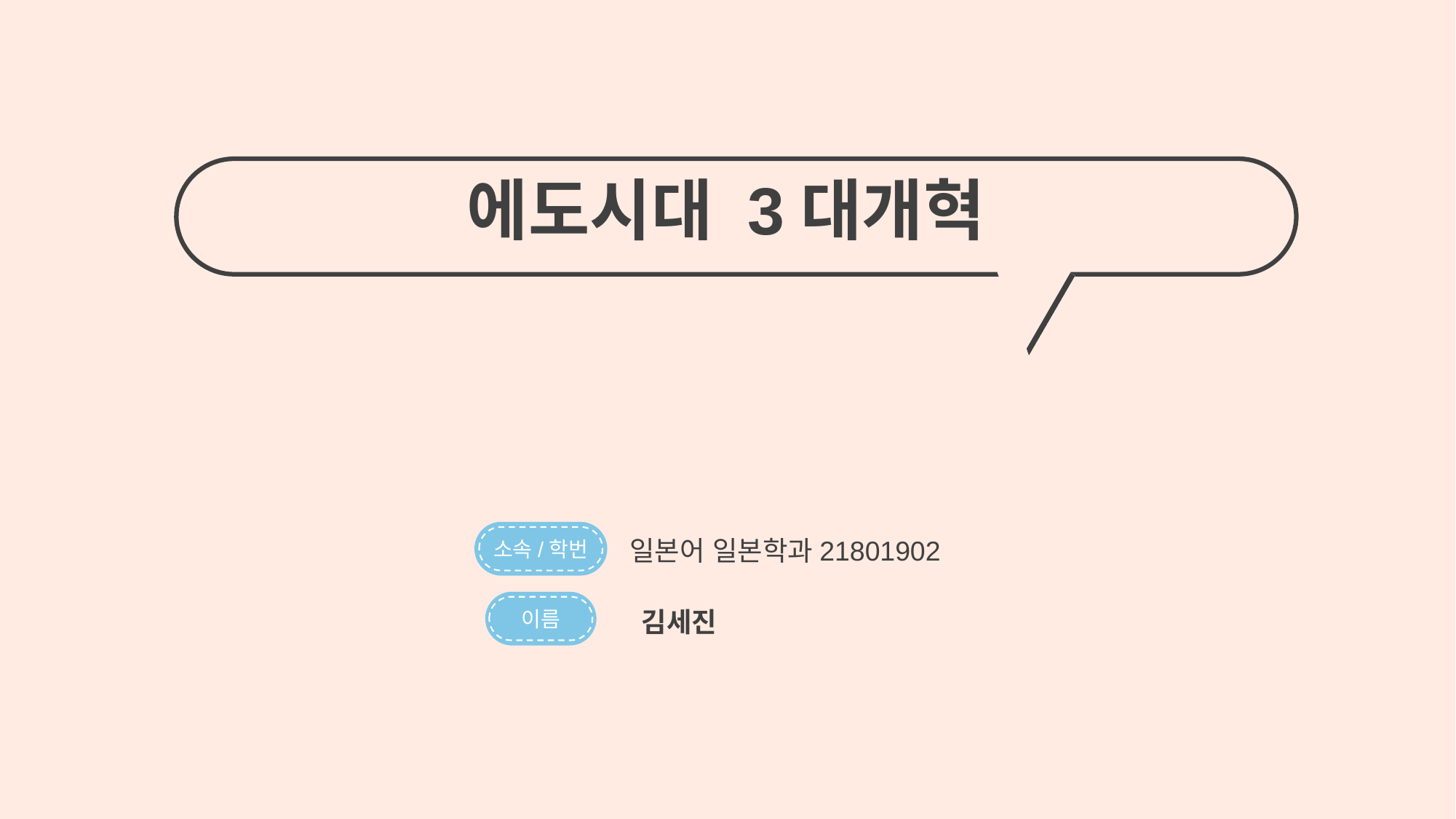

에도시대 3대개혁

소속/학번

일본어 일본학과21801902
이름

김세진